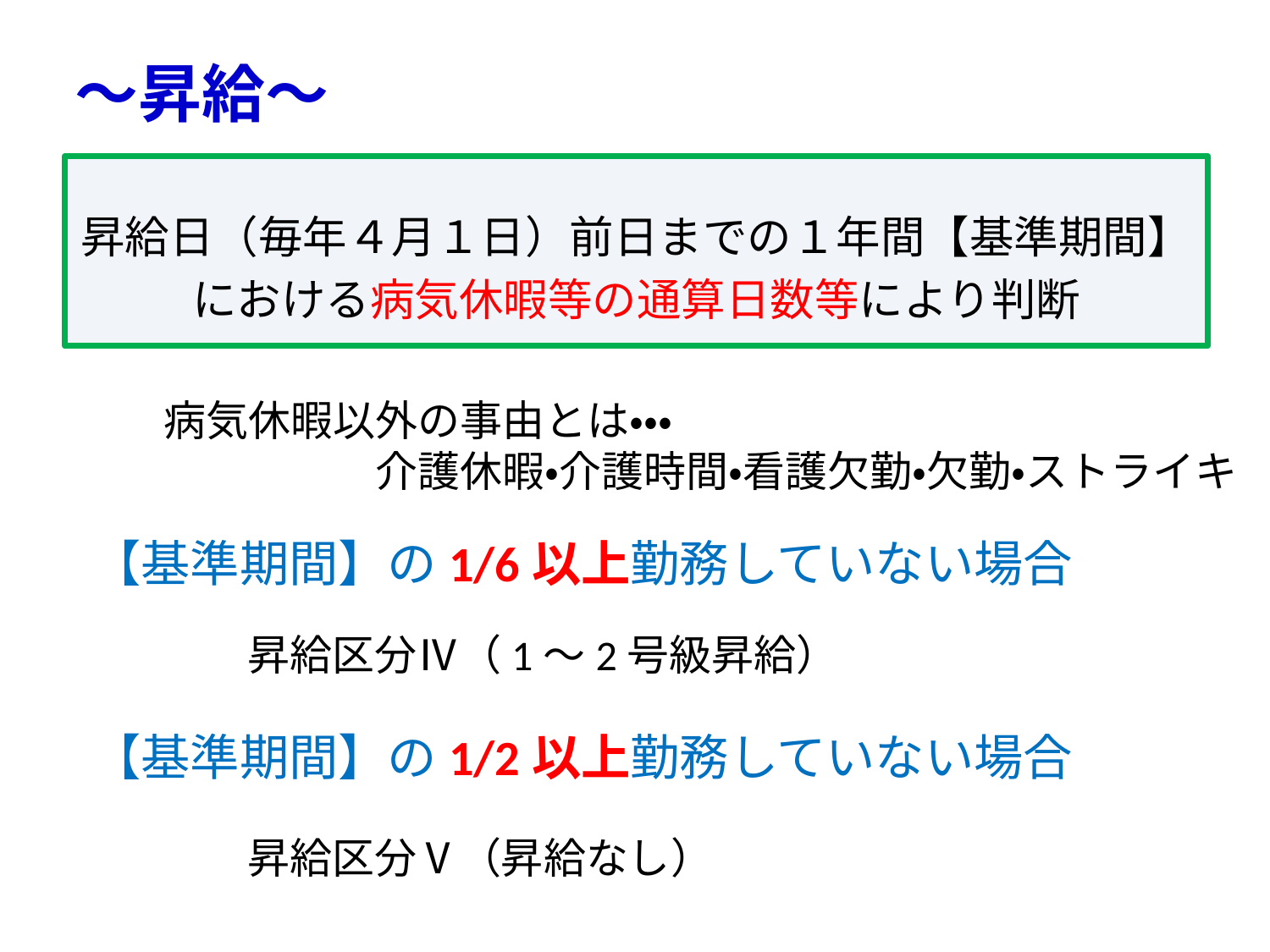

～昇給～

昇給日（毎年４月１日）前日までの１年間【基準期間】
における病気休暇等の通算日数等により判断
　　　病気休暇以外の事由とは・・・
　　　　　　　　介護休暇・介護時間・看護欠勤・欠勤・ストライキ
【基準期間】の1/6以上勤務していない場合
昇給区分Ⅳ（1～2号級昇給）
【基準期間】の1/2以上勤務していない場合
昇給区分Ⅴ（昇給なし）